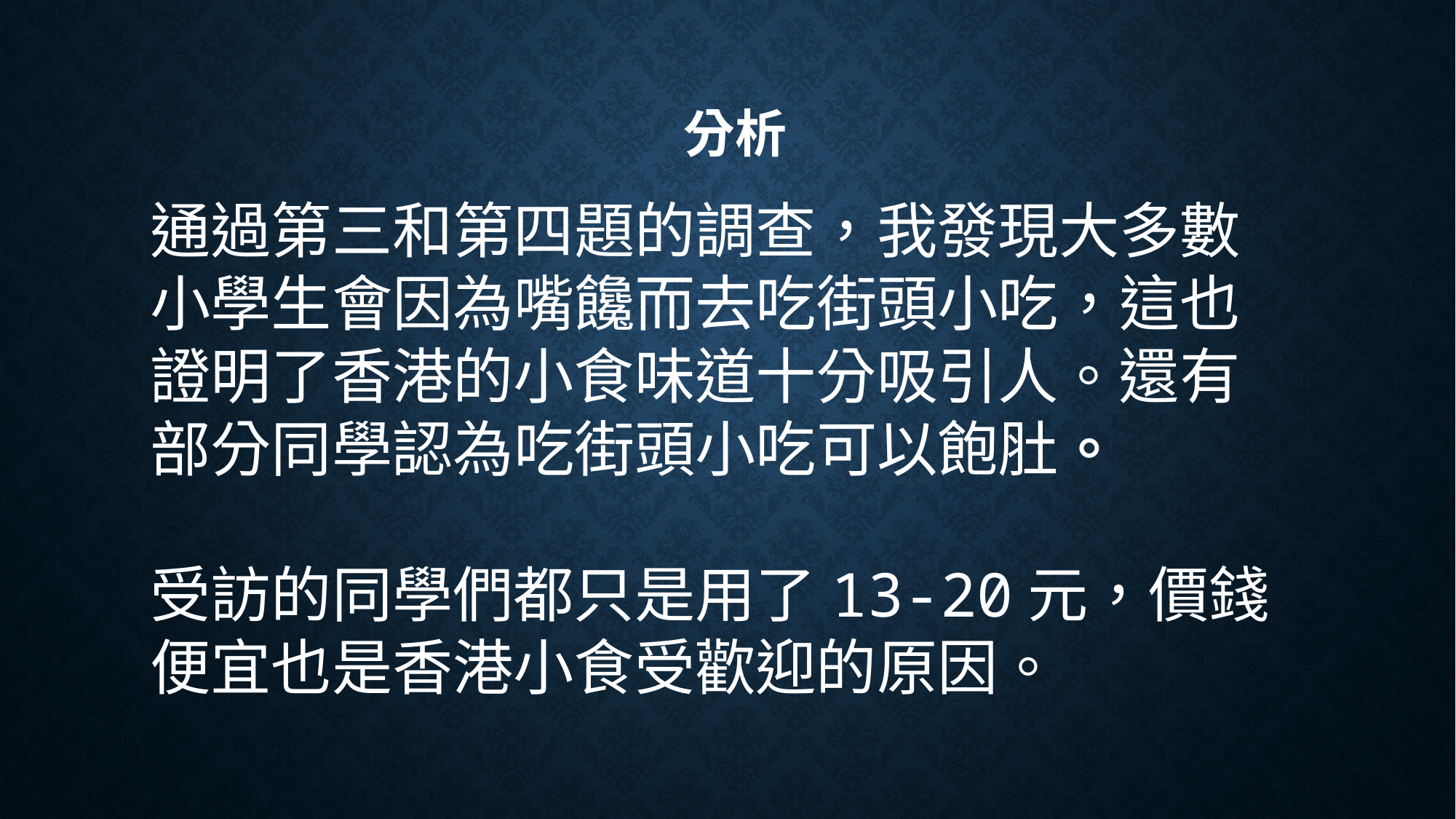

# 分析
通過第三和第四題的調查，我發現大多數小學生會因為嘴饞而去吃街頭小吃，這也證明了香港的小食味道十分吸引人。還有部分同學認為吃街頭小吃可以飽肚。

受訪的同學們都只是用了13-20元，價錢便宜也是香港小食受歡迎的原因。